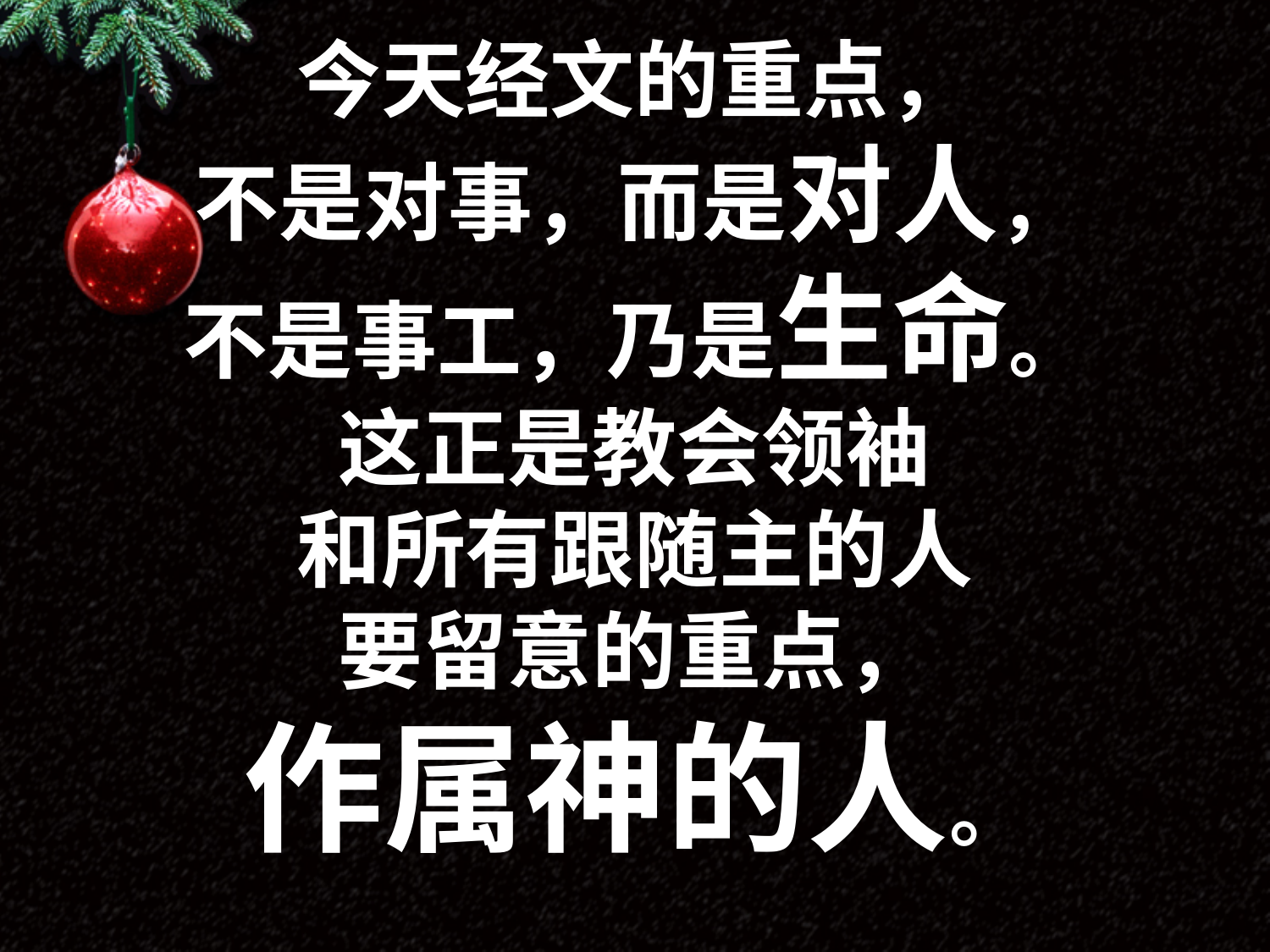

今天经文的重点，
不是对事，而是对人，
不是事工，乃是生命。
这正是教会领袖
和所有跟随主的人
要留意的重点，
作属神的人。